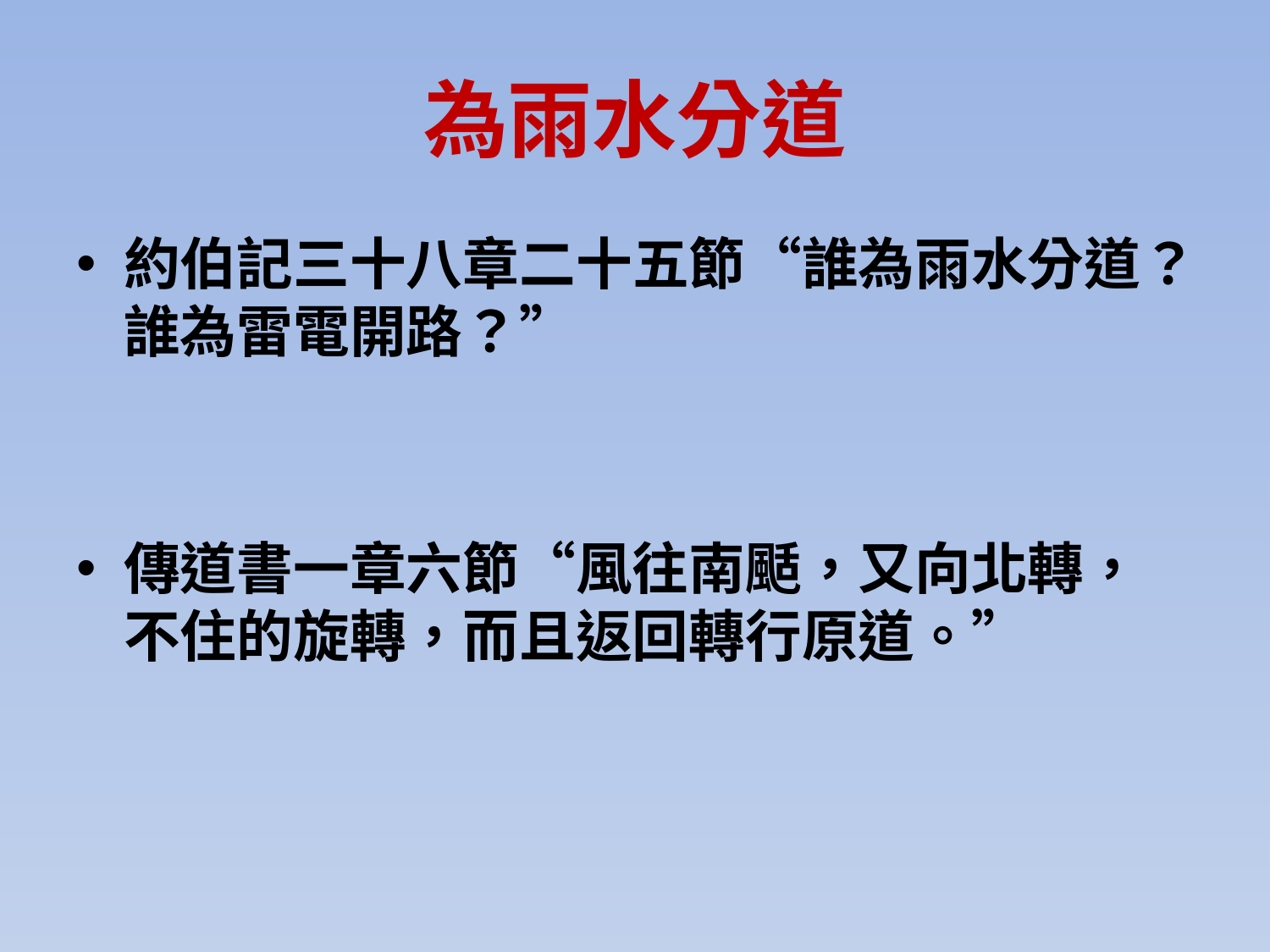

# 為雨水分道
約伯記三十八章二十五節“誰為雨水分道？誰為雷電開路？”

傳道書一章六節“風往南颳，又向北轉，不住的旋轉，而且返回轉行原道。”